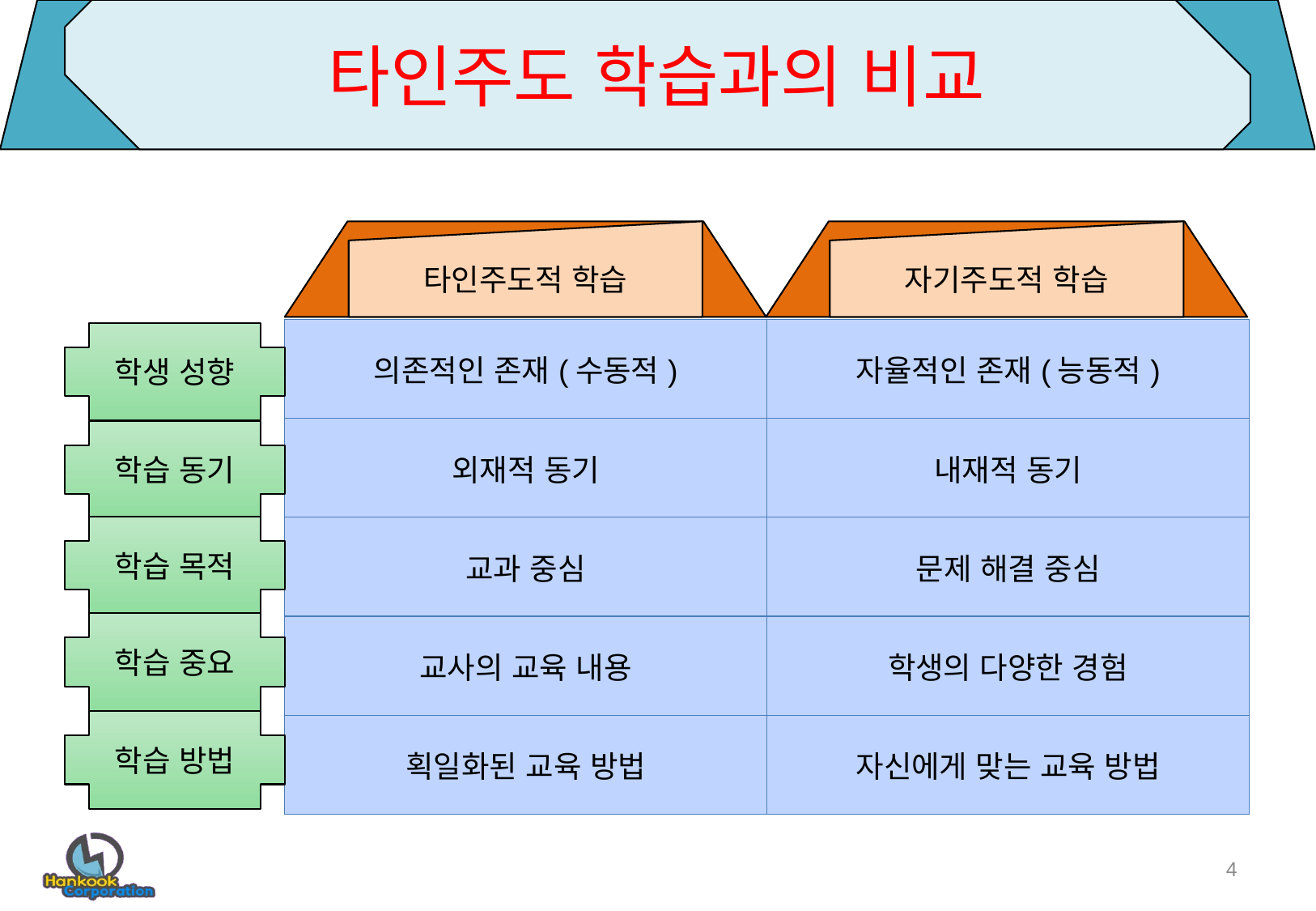

# 타인주도 학습과의 비교

타인주도적 학습

자기주도적 학습
| 의존적인 존재(수동적) | 자율적인 존재(능동적) |
| --- | --- |
| 외재적 동기 | 내재적 동기 |
| 교과 중심 | 문제 해결 중심 |
| 교사의 교육 내용 | 학생의 다양한 경험 |
| 획일화된 교육 방법 | 자신에게 맞는 교육 방법 |
학생 성향
학습 동기
학습 목적
학습 중요
학습 방법
4